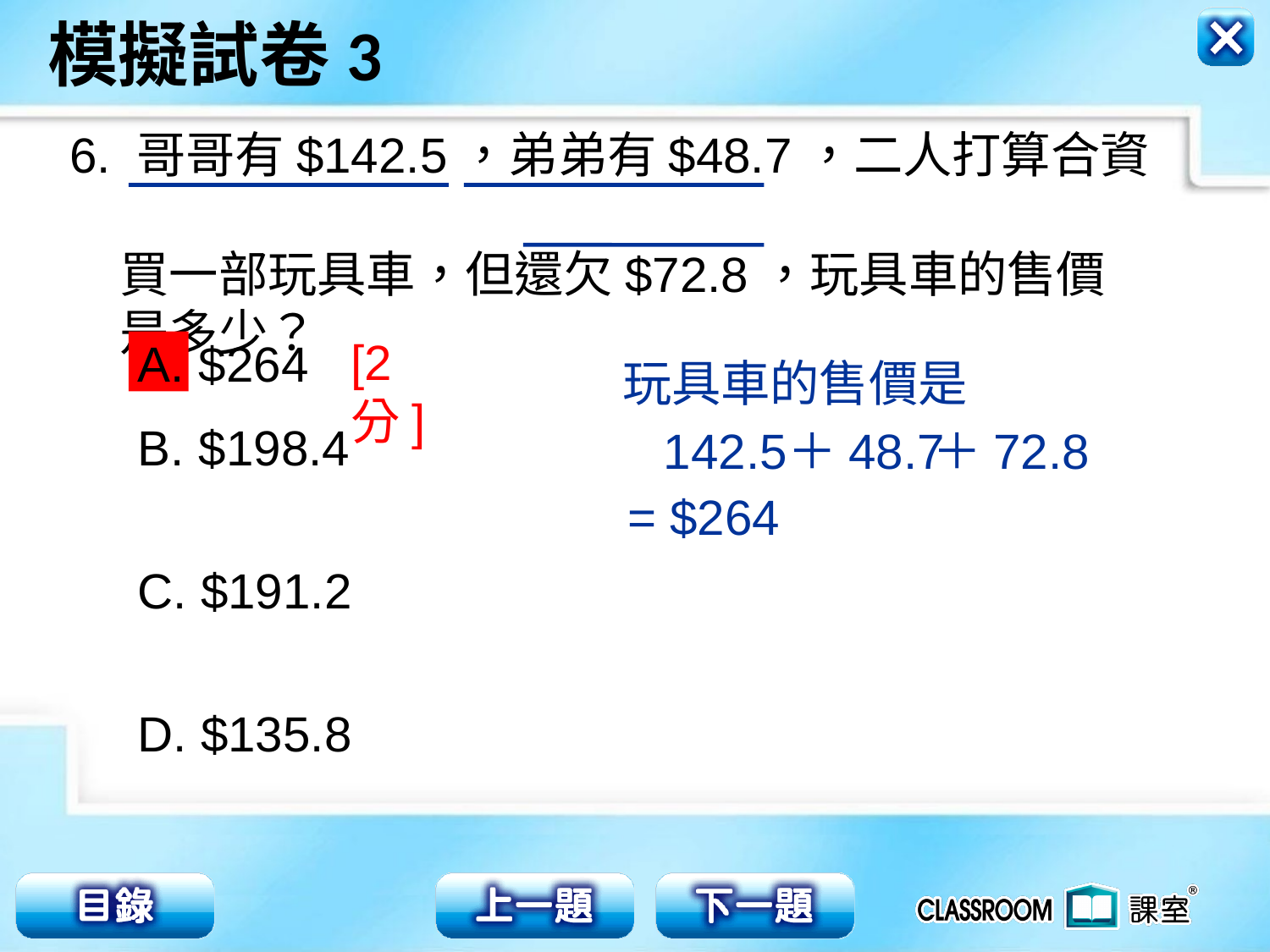

6. 哥哥有$142.5，弟弟有$48.7，二人打算合資
      買一部玩具車，但還欠$72.8，玩具車的售價
      是多少？

[2分]
 $264
 $198.4
C. $191.2
D. $135.8

玩具車的售價是
142.5
＋48.7
＋72.8
= $264